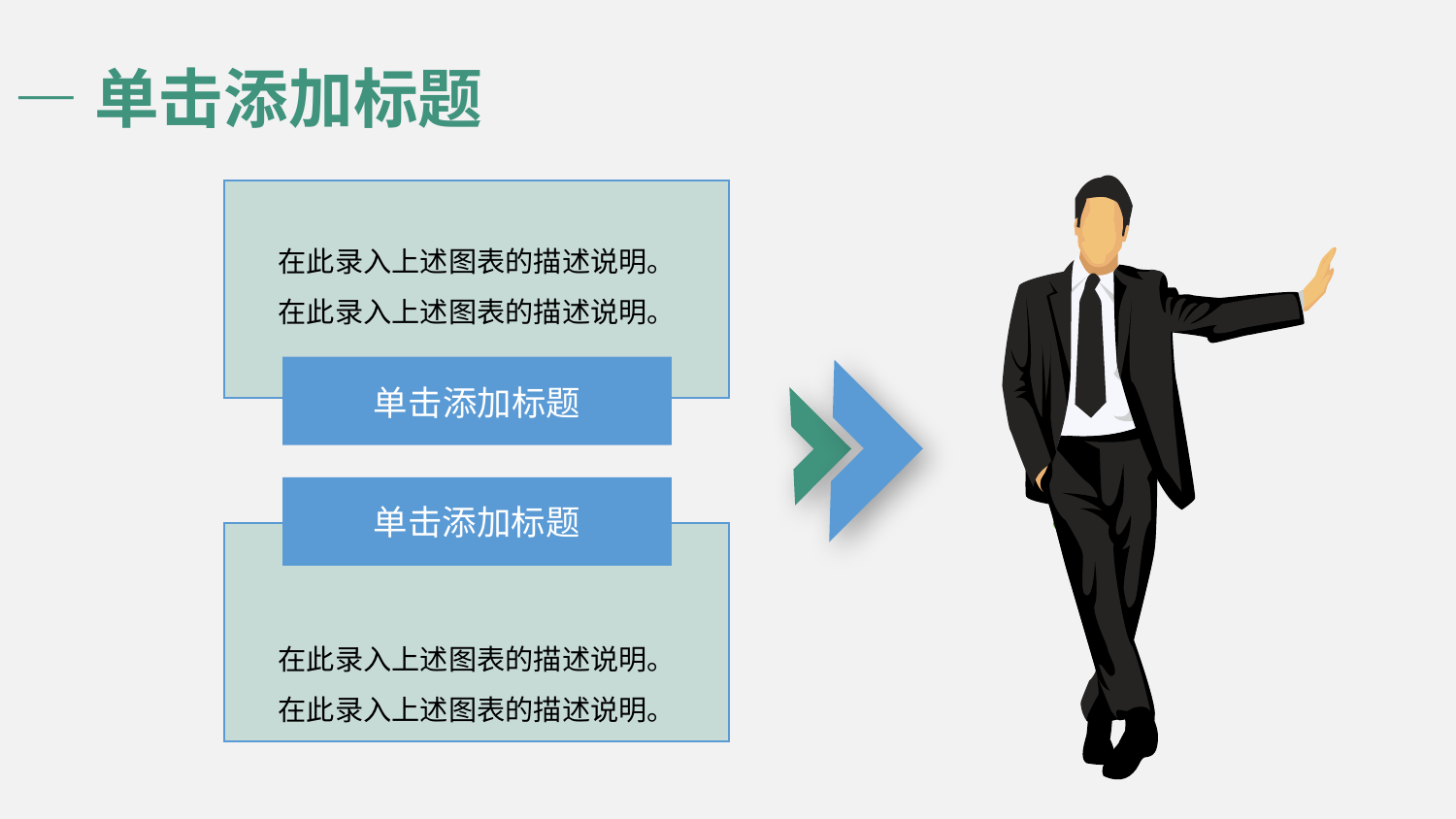

—单击添加标题

在此录入上述图表的描述说明。
在此录入上述图表的描述说明。

单击添加标题

39
97
80
63
82
90

单击添加标题

在此录入上述图表的描述说明。
在此录入上述图表的描述说明。